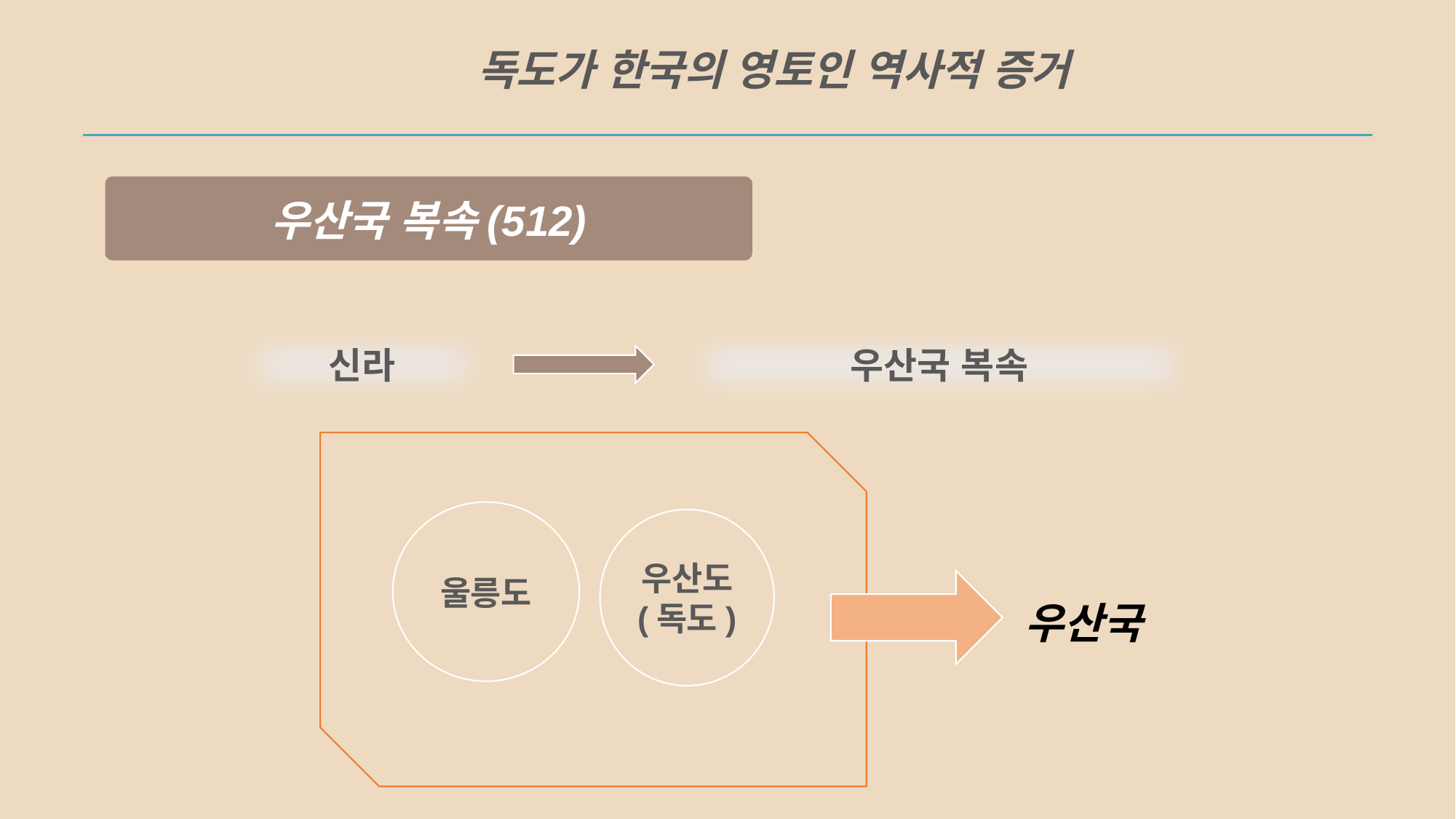

독도가 한국의 영토인 역사적 증거

우산국 복속(512)
신라
우산국 복속

울릉도
우산도
(독도)

우산국